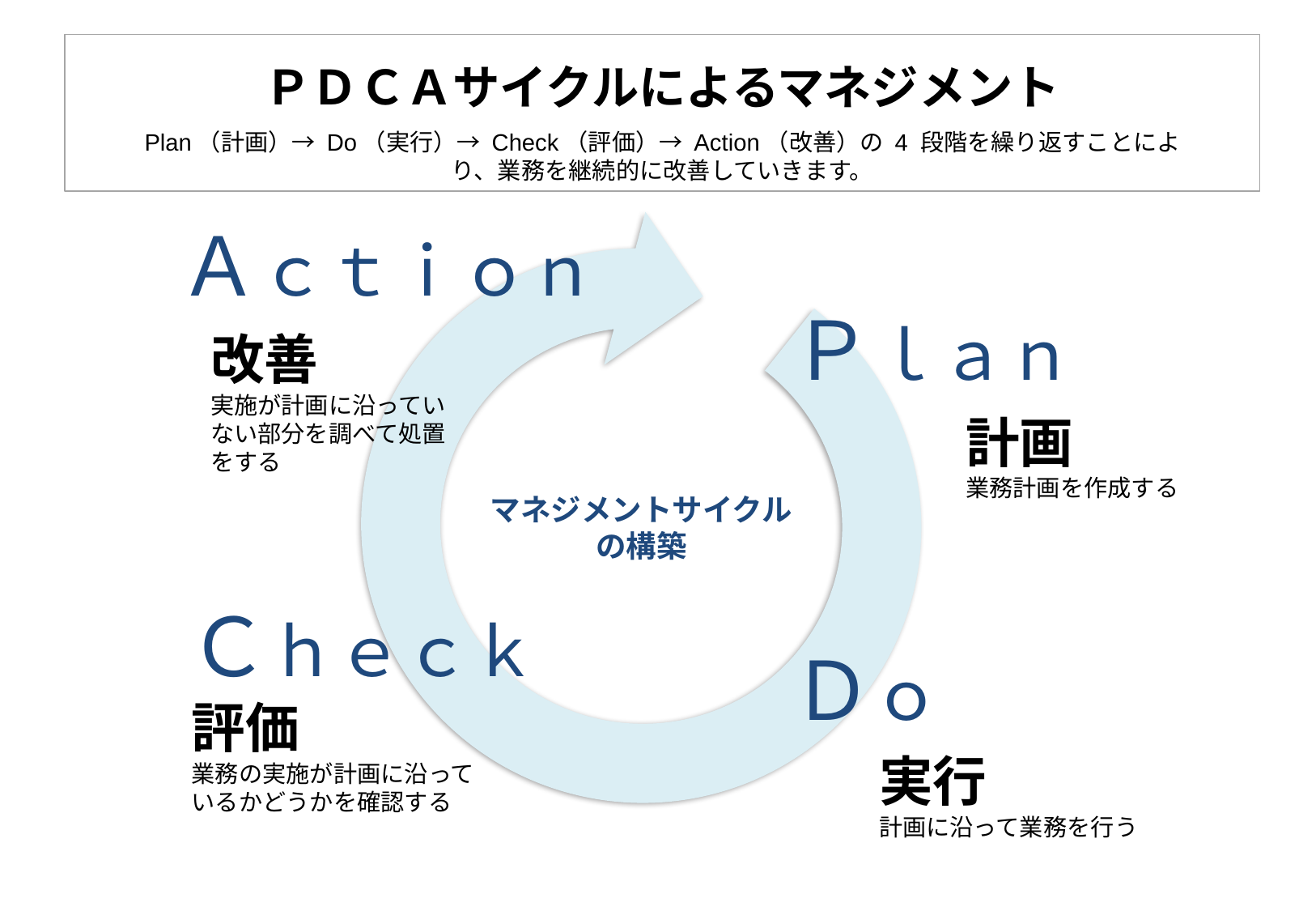

ＰＤＣＡサイクルによるマネジメント
Plan（計画）→ Do（実行）→ Check（評価）→ Action（改善）の 4 段階を繰り返すことにより、業務を継続的に改善していきます。

Ａｃｔｉｏｎ
Ｐｌａｎ
改善
実施が計画に沿っていない部分を調べて処置をする
計画
業務計画を作成する
マネジメントサイクル
の構築
Ｃｈｅｃｋ
Ｄｏ
評価
業務の実施が計画に沿っているかどうかを確認する
実行
計画に沿って業務を行う